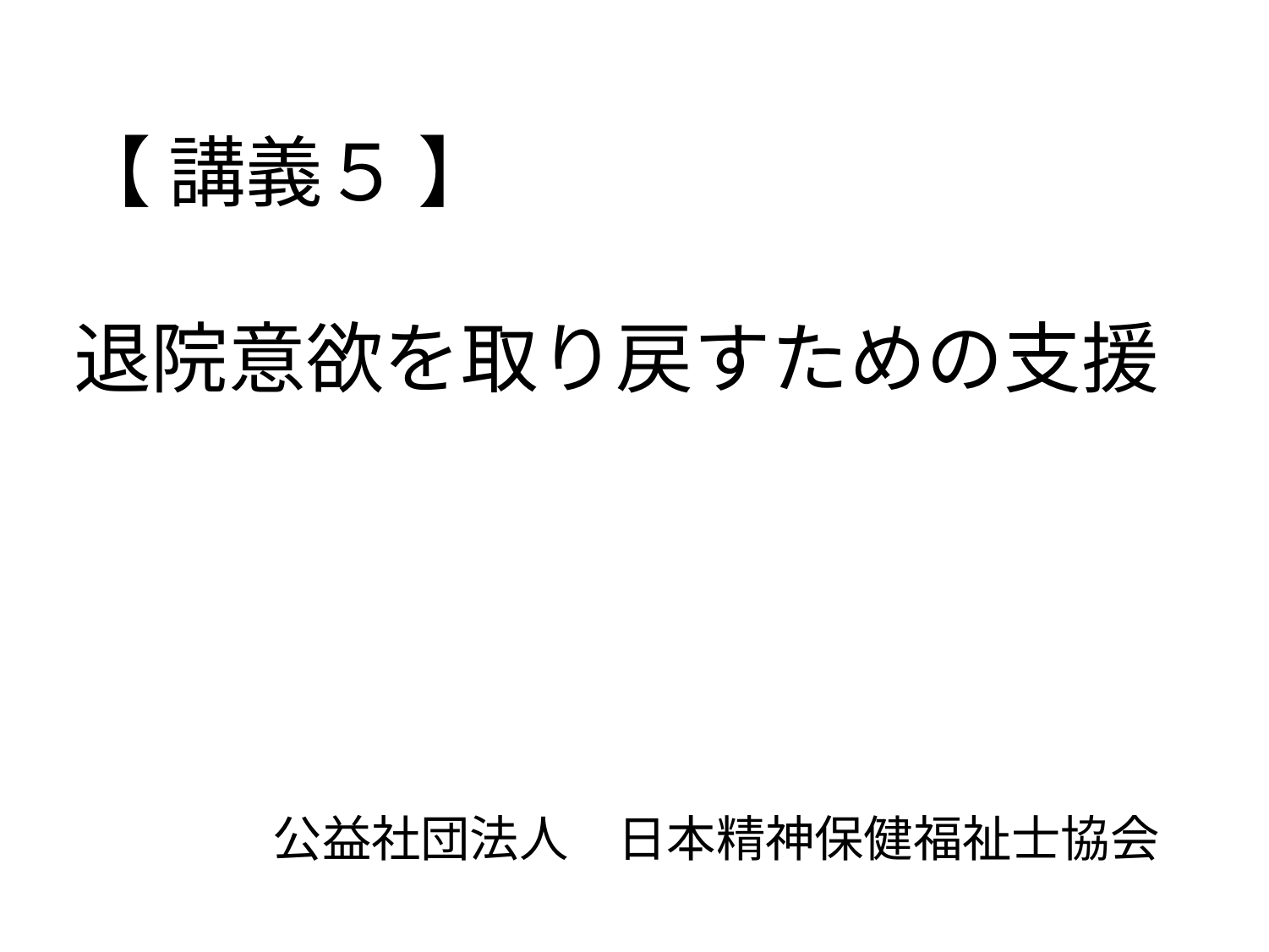

【 講義５ 】
退院意欲を取り戻すための支援
公益社団法人　日本精神保健福祉士協会